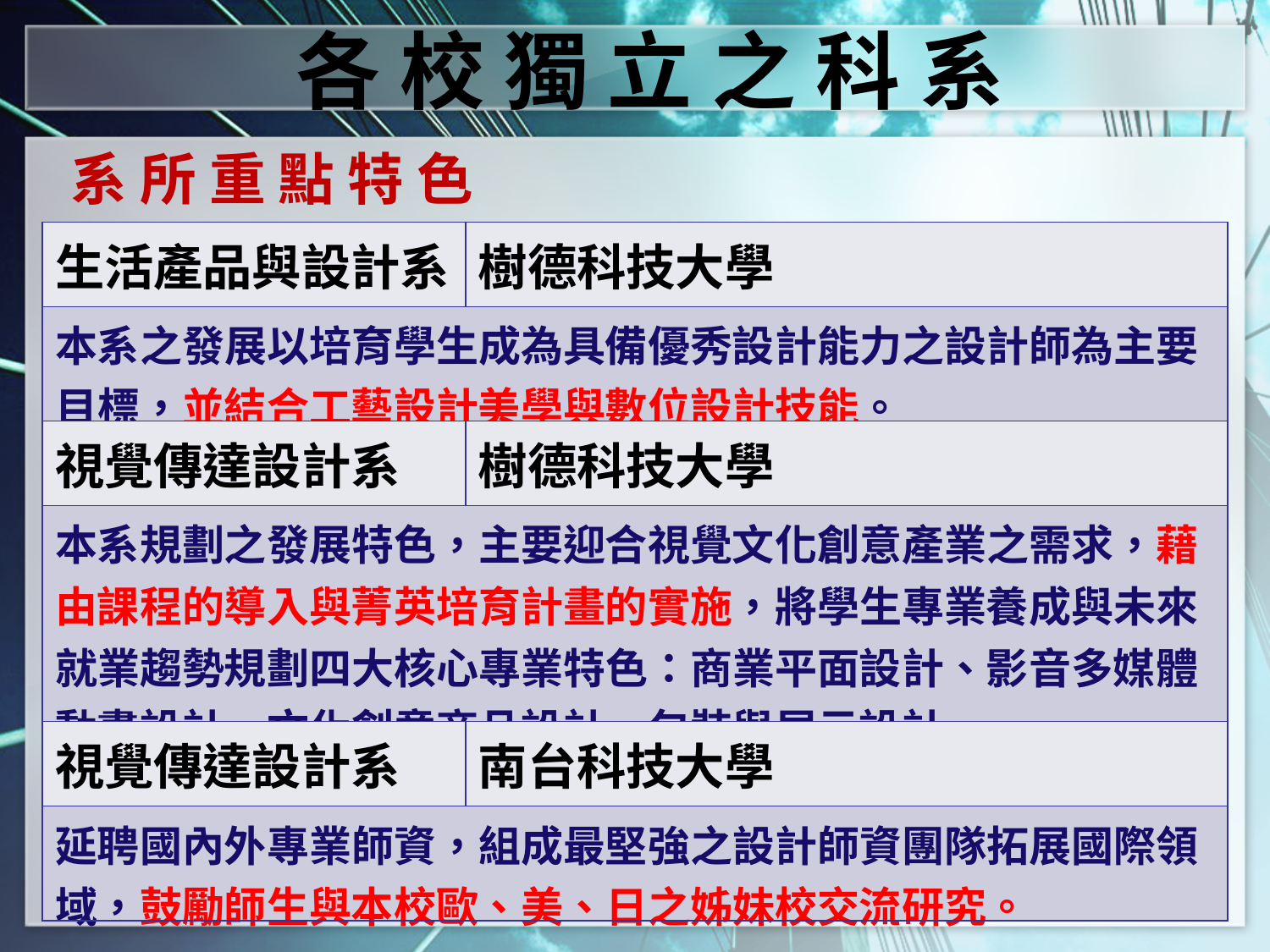

各 校 獨 立 之 科 系
系 所 重 點 特 色
| 生活產品與設計系 | 樹德科技大學 |
| --- | --- |
| 本系之發展以培育學生成為具備優秀設計能力之設計師為主要目標，並結合工藝設計美學與數位設計技能。 |  |
| 視覺傳達設計系 | 樹德科技大學 |
| 本系規劃之發展特色，主要迎合視覺文化創意產業之需求，藉由課程的導入與菁英培育計畫的實施，將學生專業養成與未來就業趨勢規劃四大核心專業特色：商業平面設計、影音多媒體動畫設計、文化創意商品設計、包裝與展示設計。 |  |
| 視覺傳達設計系 | 南台科技大學 |
| 延聘國內外專業師資，組成最堅強之設計師資團隊拓展國際領域，鼓勵師生與本校歐、美、日之姊妹校交流研究。 |  |